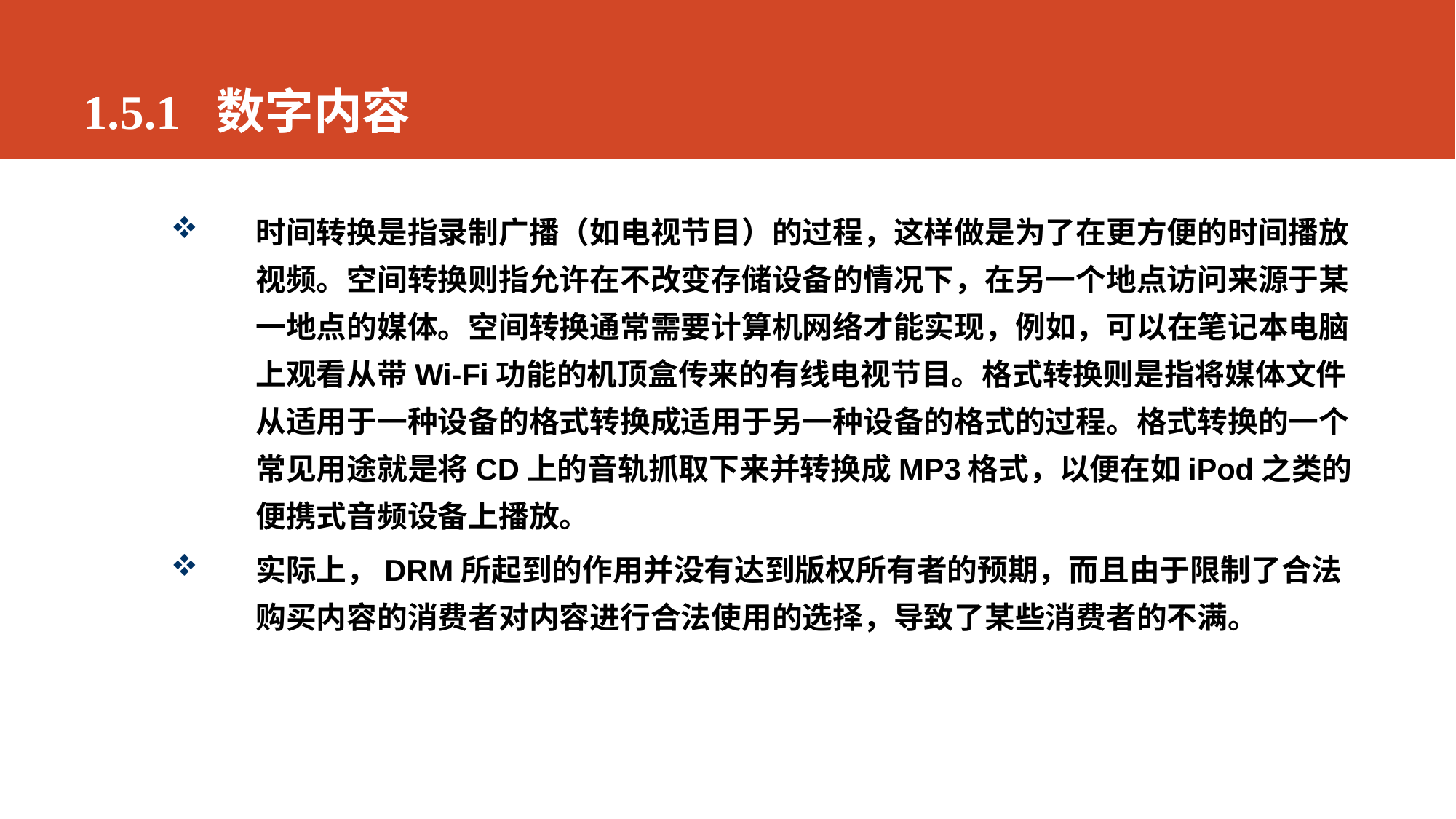

# 1.5.1  数字内容
时间转换是指录制广播（如电视节目）的过程，这样做是为了在更方便的时间播放视频。空间转换则指允许在不改变存储设备的情况下，在另一个地点访问来源于某一地点的媒体。空间转换通常需要计算机网络才能实现，例如，可以在笔记本电脑上观看从带Wi-Fi功能的机顶盒传来的有线电视节目。格式转换则是指将媒体文件从适用于一种设备的格式转换成适用于另一种设备的格式的过程。格式转换的一个常见用途就是将CD上的音轨抓取下来并转换成MP3格式，以便在如iPod之类的便携式音频设备上播放。
实际上，DRM所起到的作用并没有达到版权所有者的预期，而且由于限制了合法购买内容的消费者对内容进行合法使用的选择，导致了某些消费者的不满。